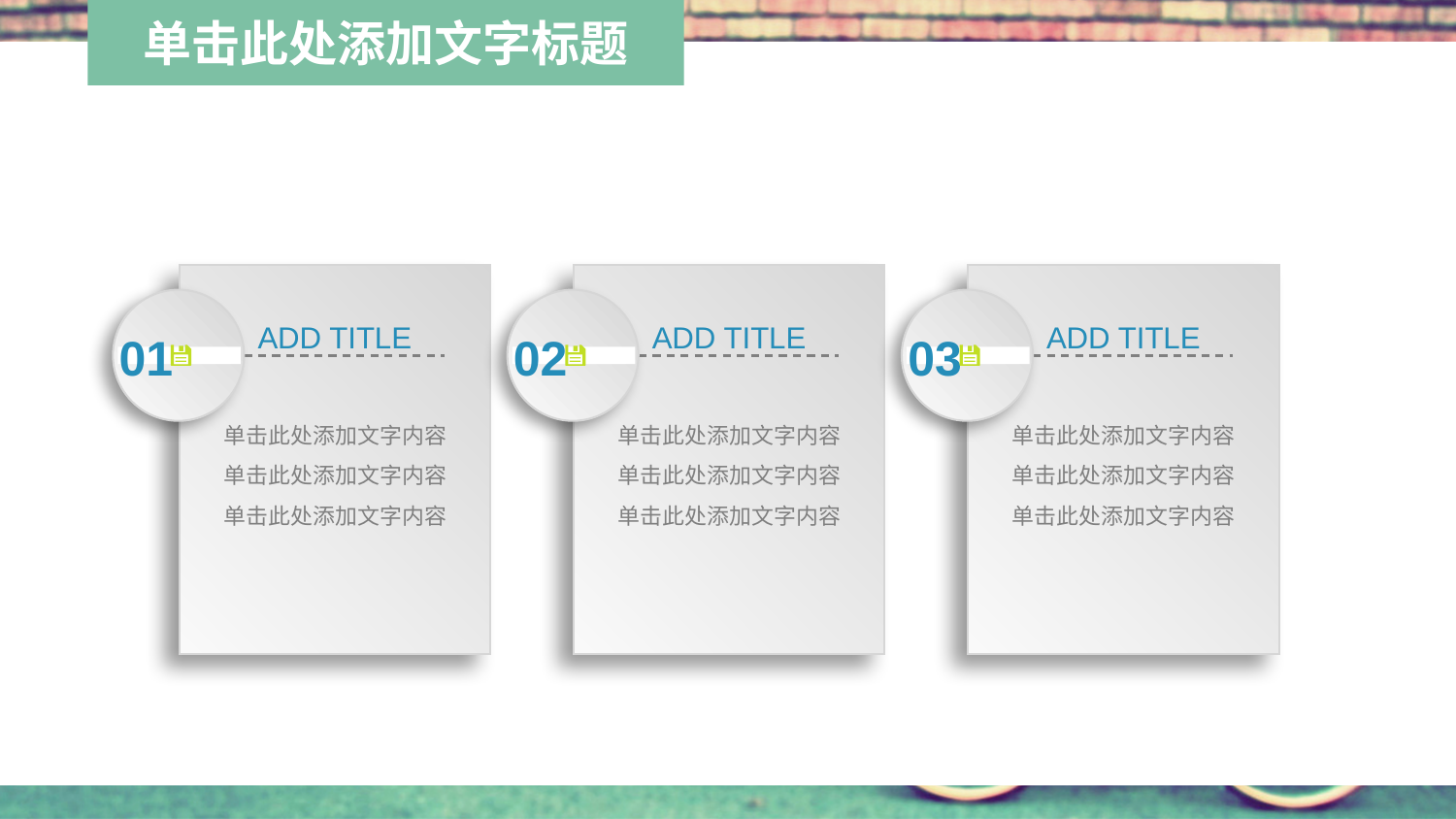

ADD TITLE
单击此处添加文字内容
单击此处添加文字内容
单击此处添加文字内容

ADD TITLE
单击此处添加文字内容
单击此处添加文字内容
单击此处添加文字内容

ADD TITLE
单击此处添加文字内容
单击此处添加文字内容
单击此处添加文字内容

01

02

03